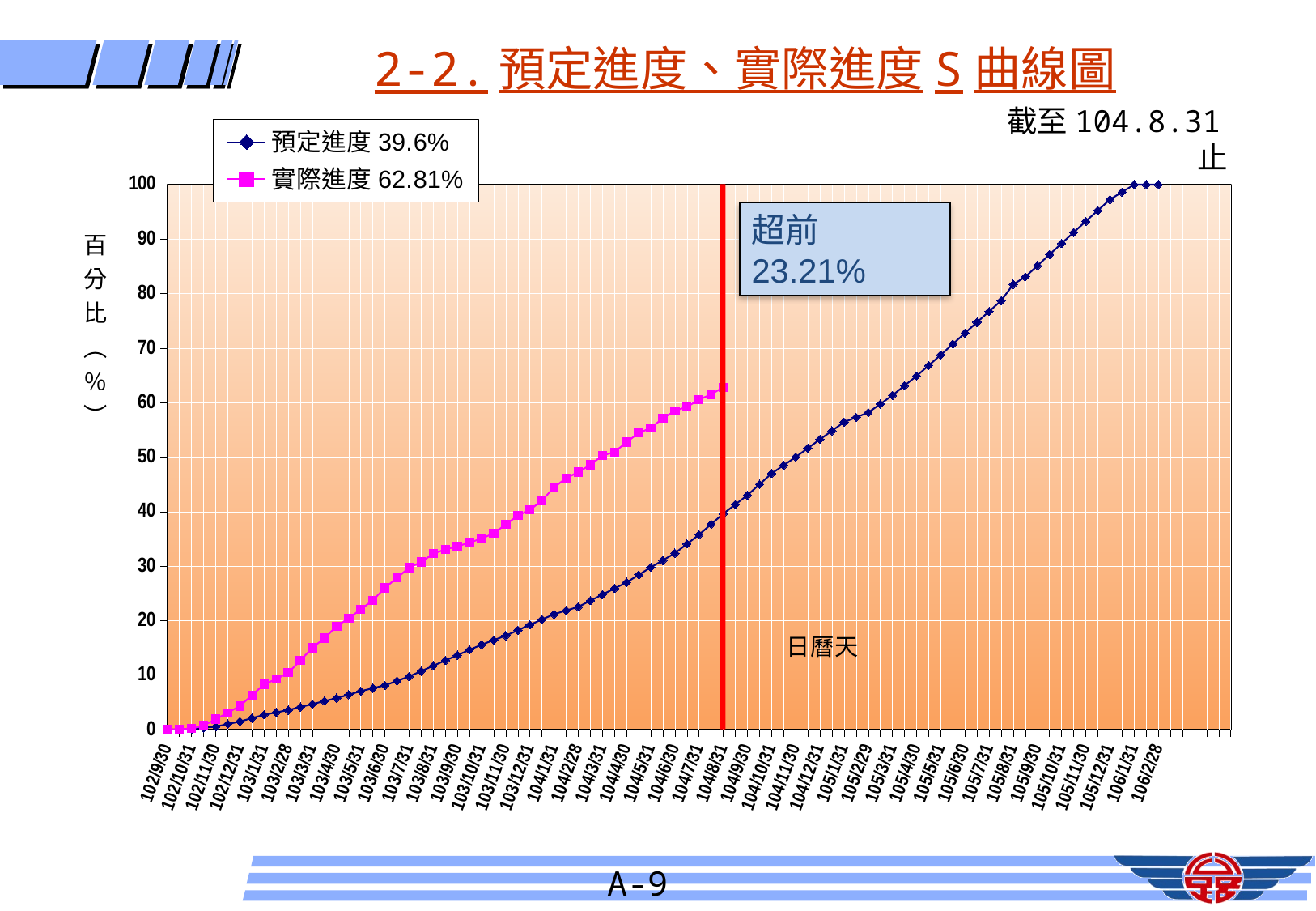

2-2.預定進度、實際進度S曲線圖
截至104.8.31止

### Chart

| Category | 預定進度39.6% | 實際進度62.81% |
|---|---|---|
| 41547 | 0.0 | 0.01 |
| 41562 | 0.05 | 0.08 |
| 41578 | 0.09 | 0.18 |
| 41593 | 0.32 | 0.72 |
| 41608 | 0.55 | 1.93 |
| 41623 | 1.01 | 3.08 |
| 41639 | 1.48 | 4.33 |
| 41654 | 2.1 | 6.3 |
| 41670 | 2.71 | 8.31 |
| 41685 | 3.16 | 9.25 |
| 41698 | 3.57 | 10.43 |
| 41713 | 4.13 | 12.68 |
| 41729 | 4.68 | 15.0 |
| 41744 | 5.23 | 16.79 |
| 41759 | 5.78 | 18.95 |
| 41774 | 6.41 | 20.42 |
| 41790 | 7.05 | 22.05 |
| 41805 | 7.59 | 23.73 |
| 41820 | 8.12 | 26.0 |
| 41835 | 8.93 | 27.84 |
| 41851 | 9.74 | 29.7 |
| 41866 | 10.72 | 30.74 |
| 41882 | 11.71 | 32.28 |
| 41897 | 12.68 | 33.07 |
| 41912 | 13.65 | 33.6 |
| 41927 | 14.62 | 34.34 |
| 41943 | 15.58 | 35.04 |
| 41958 | 16.41 | 36.01 |
| 41973 | 17.24 | 37.63 |
| 41988 | 18.23 | 39.27 |
| 42004 | 19.22 | 40.3 |
| 42019 | 20.2 | 42.05 |
| 42035 | 21.18 | 44.46 |
| 42050 | 21.85 | 46.14 |
| 42063 | 22.52 | 47.25 |
| 42078 | 23.65 | 48.57 |
| 42094 | 24.78 | 50.31 |
| 42109 | 25.89 | 50.91 |
| 42124 | 27.01 | 52.76 |
| 42139 | 28.39 | 54.41 |
| 42155 | 29.77 | 55.36 |
| 42170 | 31.06 | 57.11 |
| 42185 | 32.36 | 58.49 |
| 42200 | 34.06 | 59.23 |
| 42216 | 35.77 | 60.54 |
| 42231 | 37.68 | 61.53 |
| 42247 | 39.6 | 62.81 |
| 42262 | 41.3 | None |
| 42277 | 43.01 | None |
| 42292 | 45.0 | None |
| 42308 | 47.0 | None |
| 42323 | 48.5 | None |
| 42338 | 50.01 | None |
| 42353 | 51.63 | None |
| 42369 | 53.25 | None |
| 42384 | 54.83 | None |
| 42400 | 56.42 | None |
| 42415 | 57.3 | None |
| 42429 | 58.18 | None |
| 42444 | 59.75 | None |
| 42460 | 61.33 | None |
| 42475 | 63.11 | None |
| 42490 | 64.89 | None |
| 42505 | 66.82 | None |
| 42521 | 68.76 | None |
| 42536 | 70.75 | None |
| 42551 | 72.75 | None |
| 42566 | 74.74 | None |
| 42582 | 76.73 | None |
| 42597 | 78.72 | None |
| 42613 | 81.71 | None |
| 42628 | 83.07 | None |
| 42643 | 85.13 | None |
| 42658 | 87.17 | None |
| 42674 | 89.21 | None |
| 42689 | 91.24 | None |
| 42704 | 93.27 | None |
| 42719 | 95.26 | None |
| 42735 | 97.26 | None |
| 42750 | 98.63 | None |
| 42766 | 100.0 | None |
| 42781 | 100.0 | None |
| 42794 | 100.0 | None |
|  | None | None |
|  | None | None |
|  | None | None |
|  | None | None |
|  | None | None |
|  | None | None |
超前23.21%